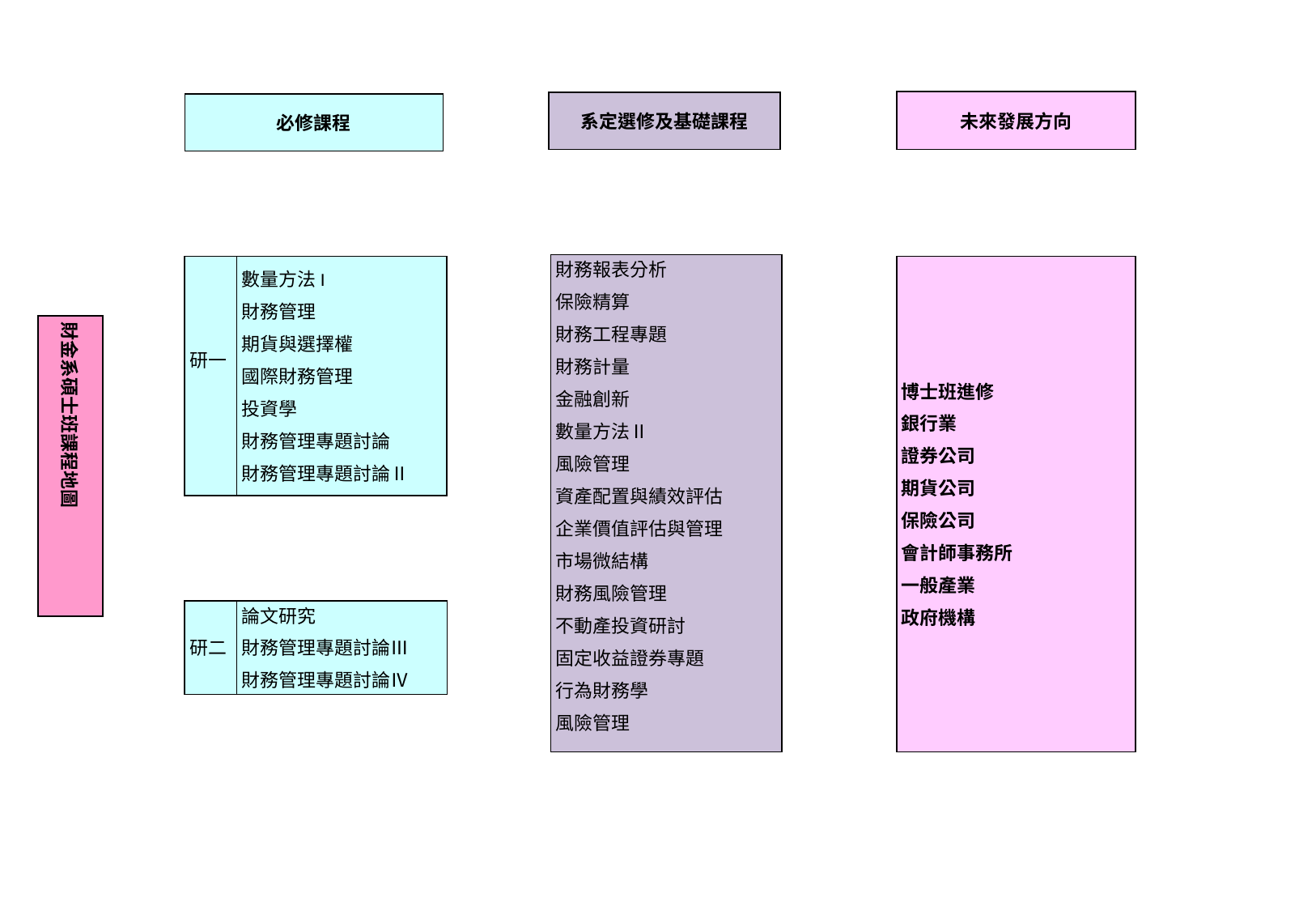

未來發展方向
系定選修及基礎課程
必修課程
財務報表分析
保險精算
財務工程專題
財務計量
金融創新
數量方法Ⅱ
風險管理
資產配置與績效評估
企業價值評估與管理
市場微結構
財務風險管理
不動產投資研討
固定收益證券專題
行為財務學
風險管理

研一

數量方法Ι
財務管理
期貨與選擇權
國際財務管理
投資學
財務管理專題討論
財務管理專題討論Ⅱ
博士班進修
銀行業
證券公司
期貨公司
保險公司
會計師事務所
一般產業
政府機構
財金系碩士班課程地圖
研二
論文研究
財務管理專題討論Ⅲ
財務管理專題討論Ⅳ